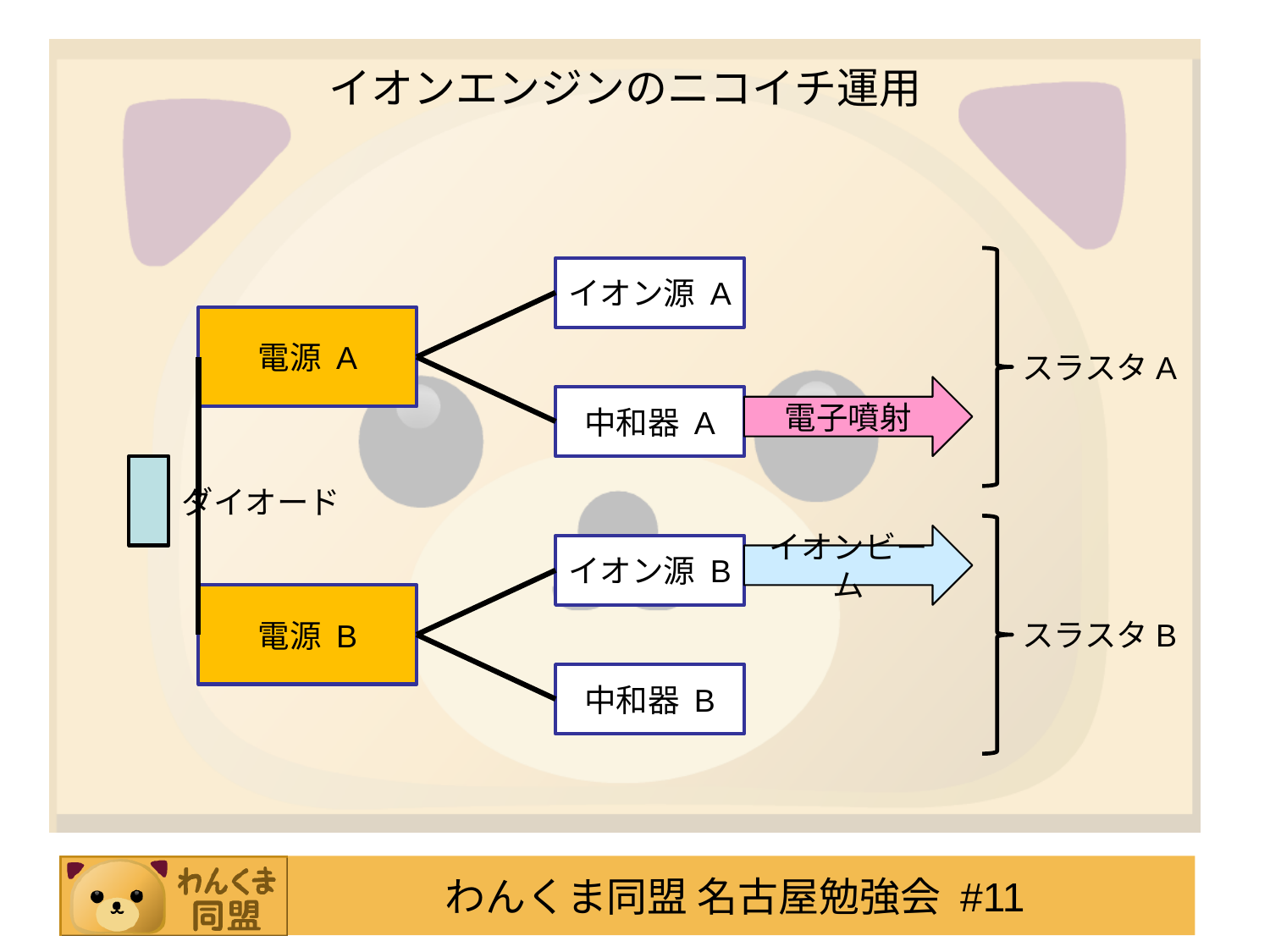

# イオンエンジンのニコイチ運用

スラスタA
イオン源 A
中和器 A
電源 A
電子噴射
イオンビーム

ダイオード

スラスタB
イオン源 B
中和器 B
電源 B